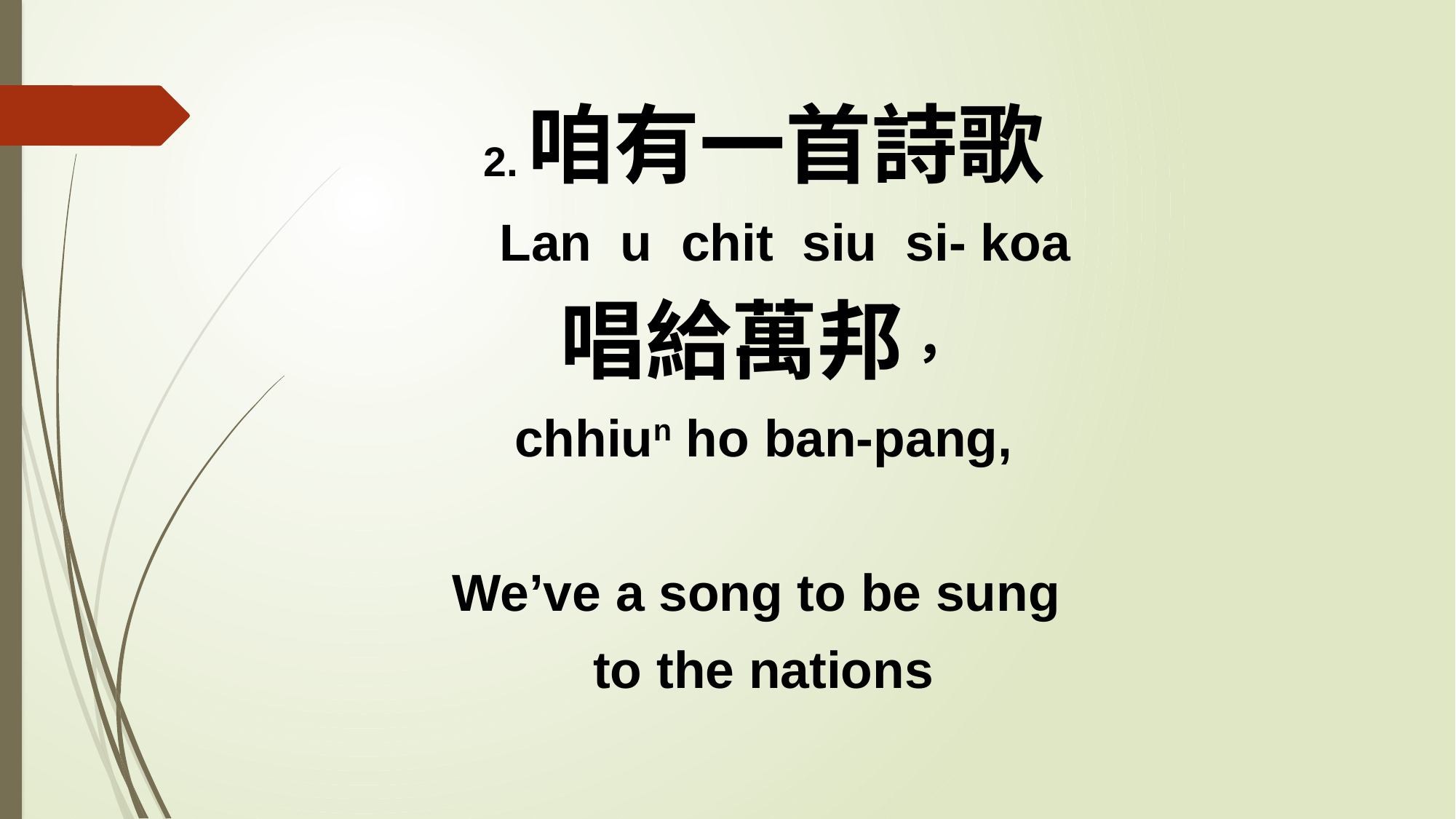

2.咱有一首詩歌
   Lan  u  chit  siu  si- koa
唱給萬邦，
chhiun ho ban-pang,

We’ve a song to be sung
to the nations